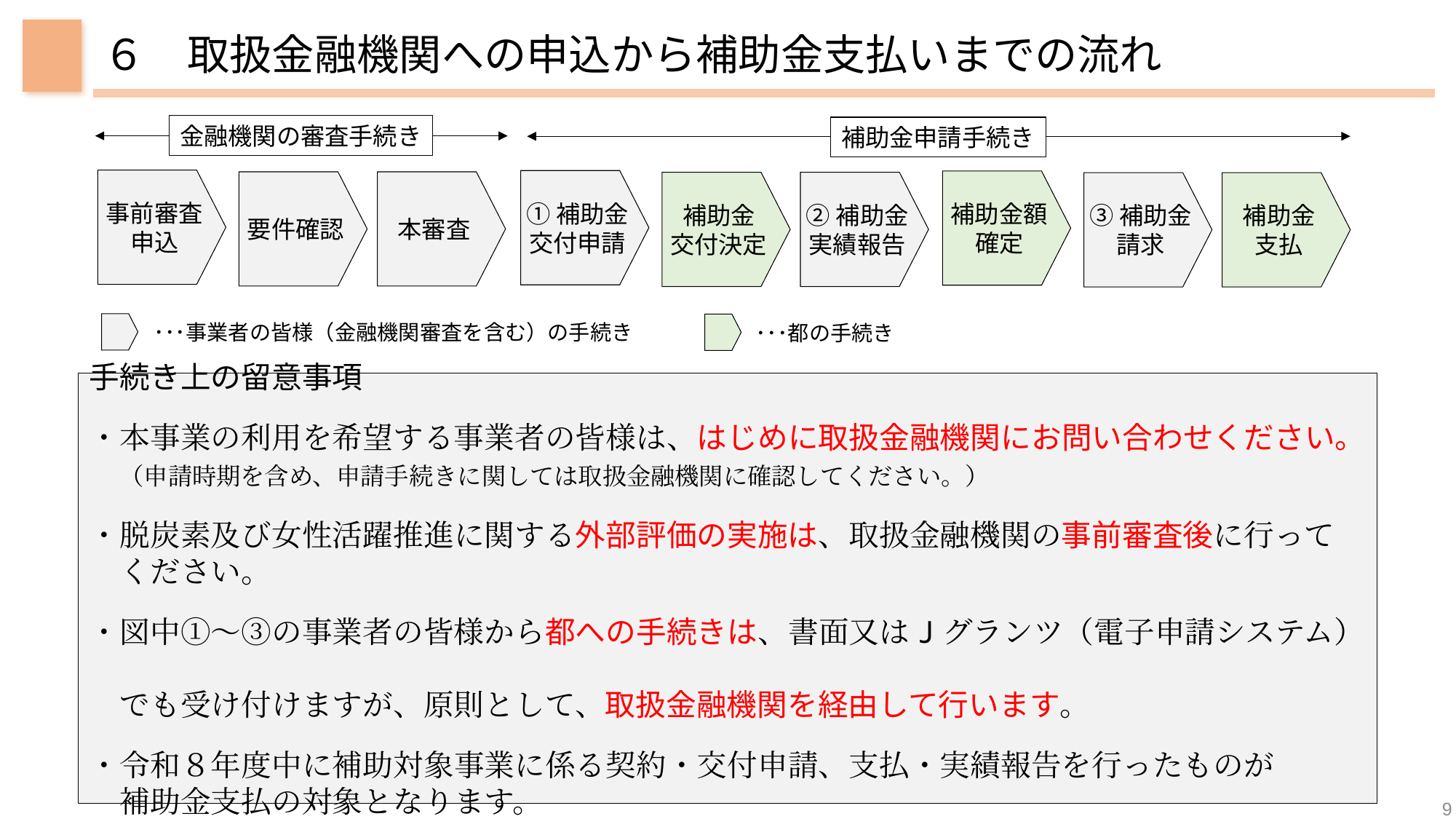

６　取扱金融機関への申込から補助金支払いまでの流れ

金融機関の審査手続き
補助金申請手続き
事前審査申込
①補助金
交付申請
補助金額
確定
要件確認
本審査
補助金
交付決定
②補助金
実績報告
③補助金
請求
補助金
支払

･･･事業者の皆様（金融機関審査を含む）の手続き
･･･都の手続き
手続き上の留意事項
・本事業の利用を希望する事業者の皆様は、はじめに取扱金融機関にお問い合わせください。
　（申請時期を含め、申請手続きに関しては取扱金融機関に確認してください。）
・脱炭素及び女性活躍推進に関する外部評価の実施は、取扱金融機関の事前審査後に行って
　ください。
・図中①～③の事業者の皆様から都への手続きは、書面又はJグランツ（電子申請システム）　
　でも受け付けますが、原則として、取扱金融機関を経由して行います。
・令和８年度中に補助対象事業に係る契約・交付申請、支払・実績報告を行ったものが
　補助金支払の対象となります。
9